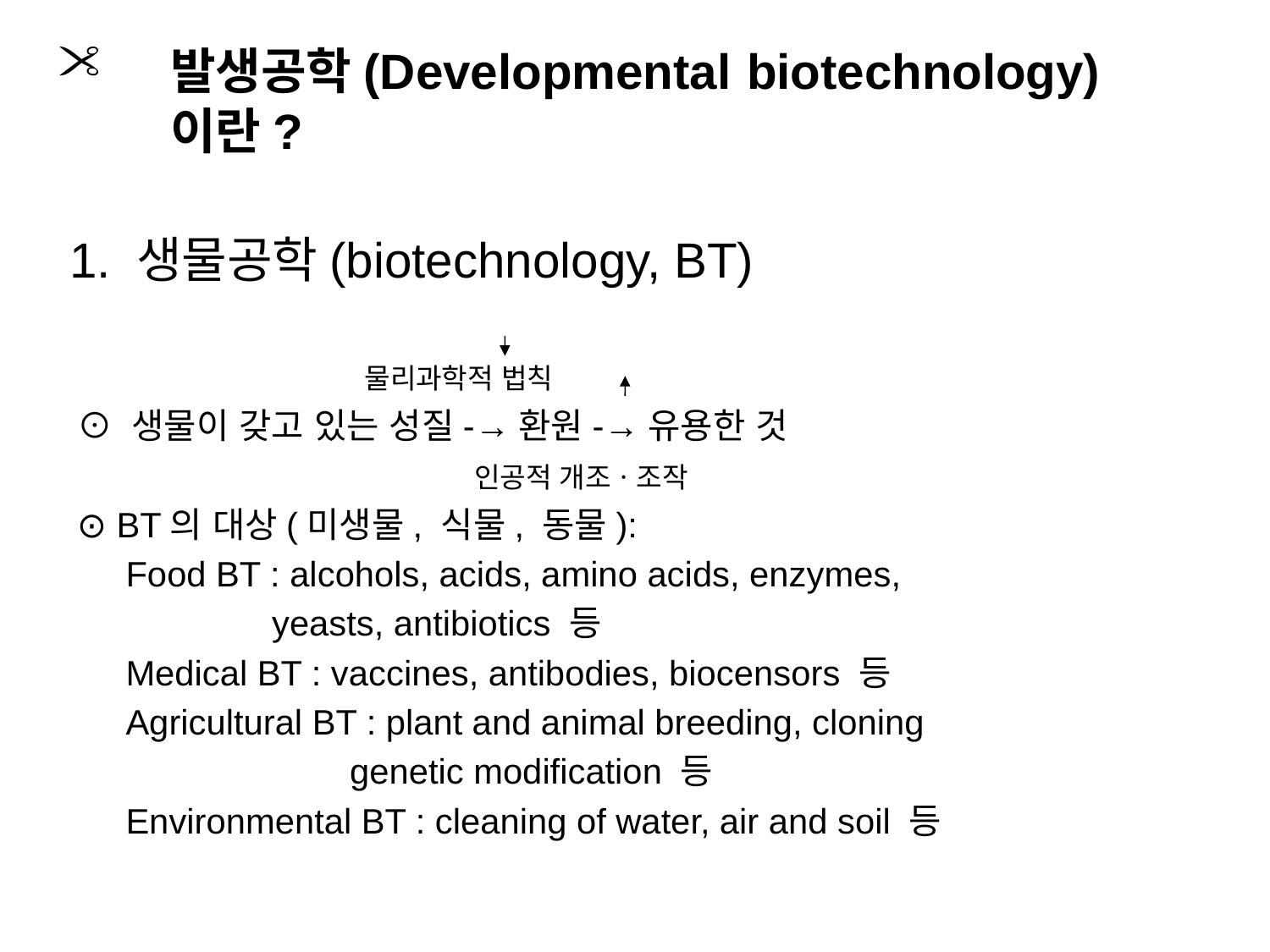

발생공학(Developmental biotechnology)이란?

 1. 생물공학(biotechnology, BT)

                              물리과학적 법칙
  ⊙ 생물이 갖고 있는 성질-→환원-→유용한 것
                                         인공적 개조ㆍ조작
  ⊙ BT의 대상(미생물, 식물, 동물):
       Food BT : alcohols, acids, amino acids, enzymes,
                      yeasts, antibiotics 등
       Medical BT : vaccines, antibodies, biocensors 등
       Agricultural BT : plant and animal breeding, cloning
                              genetic modification 등
       Environmental BT : cleaning of water, air and soil 등